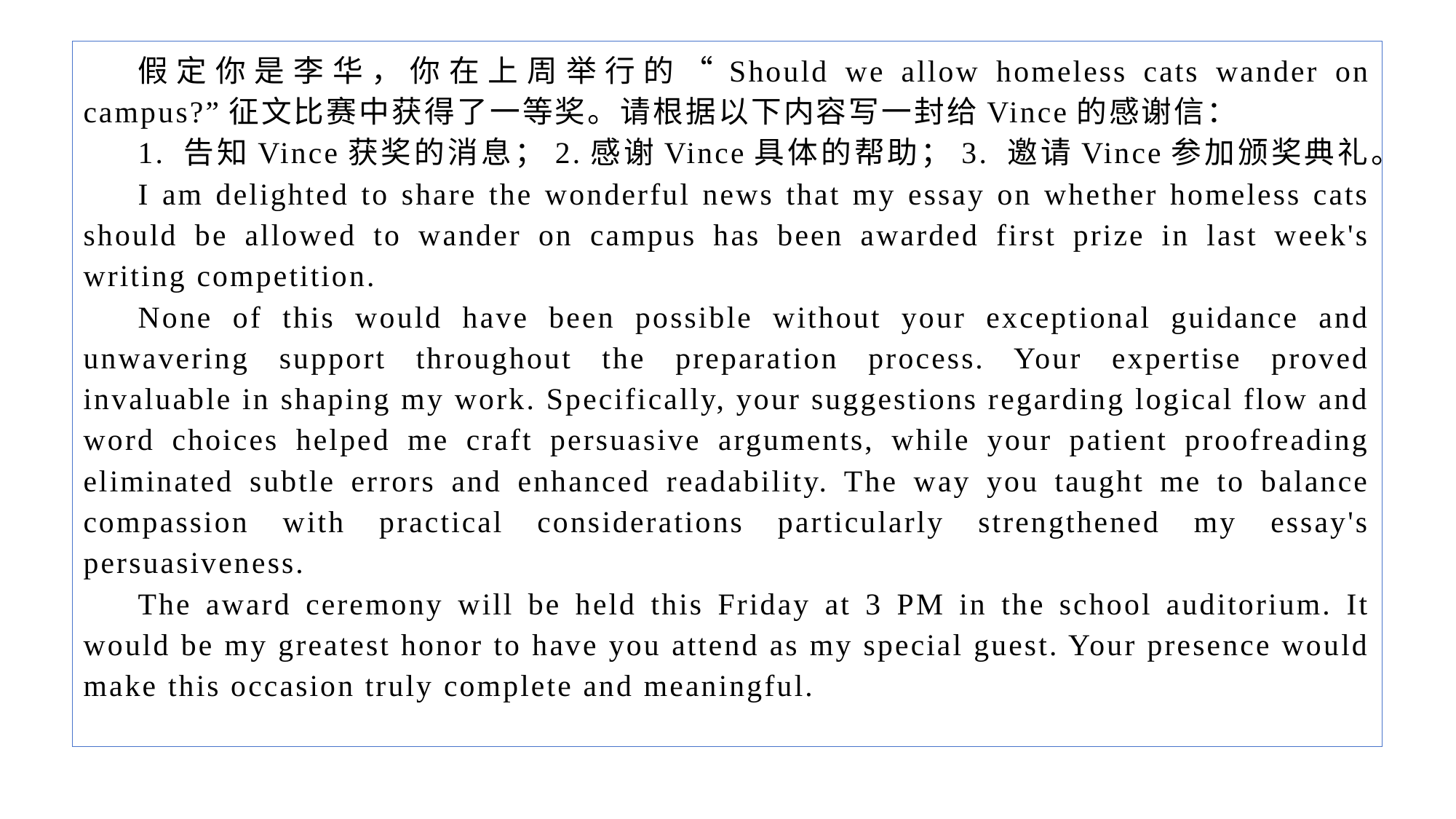

假定你是李华，你在上周举行的“Should we allow homeless cats wander on campus?”征文比赛中获得了一等奖。请根据以下内容写一封给Vince的感谢信：
1. 告知Vince获奖的消息；2.感谢Vince具体的帮助；3. 邀请Vince参加颁奖典礼。
I am delighted to share the wonderful news that my essay on whether homeless cats should be allowed to wander on campus has been awarded first prize in last week's writing competition.
None of this would have been possible without your exceptional guidance and unwavering support throughout the preparation process. Your expertise proved invaluable in shaping my work. Specifically, your suggestions regarding logical flow and word choices helped me craft persuasive arguments, while your patient proofreading eliminated subtle errors and enhanced readability. The way you taught me to balance compassion with practical considerations particularly strengthened my essay's persuasiveness.
The award ceremony will be held this Friday at 3 PM in the school auditorium. It would be my greatest honor to have you attend as my special guest. Your presence would make this occasion truly complete and meaningful.